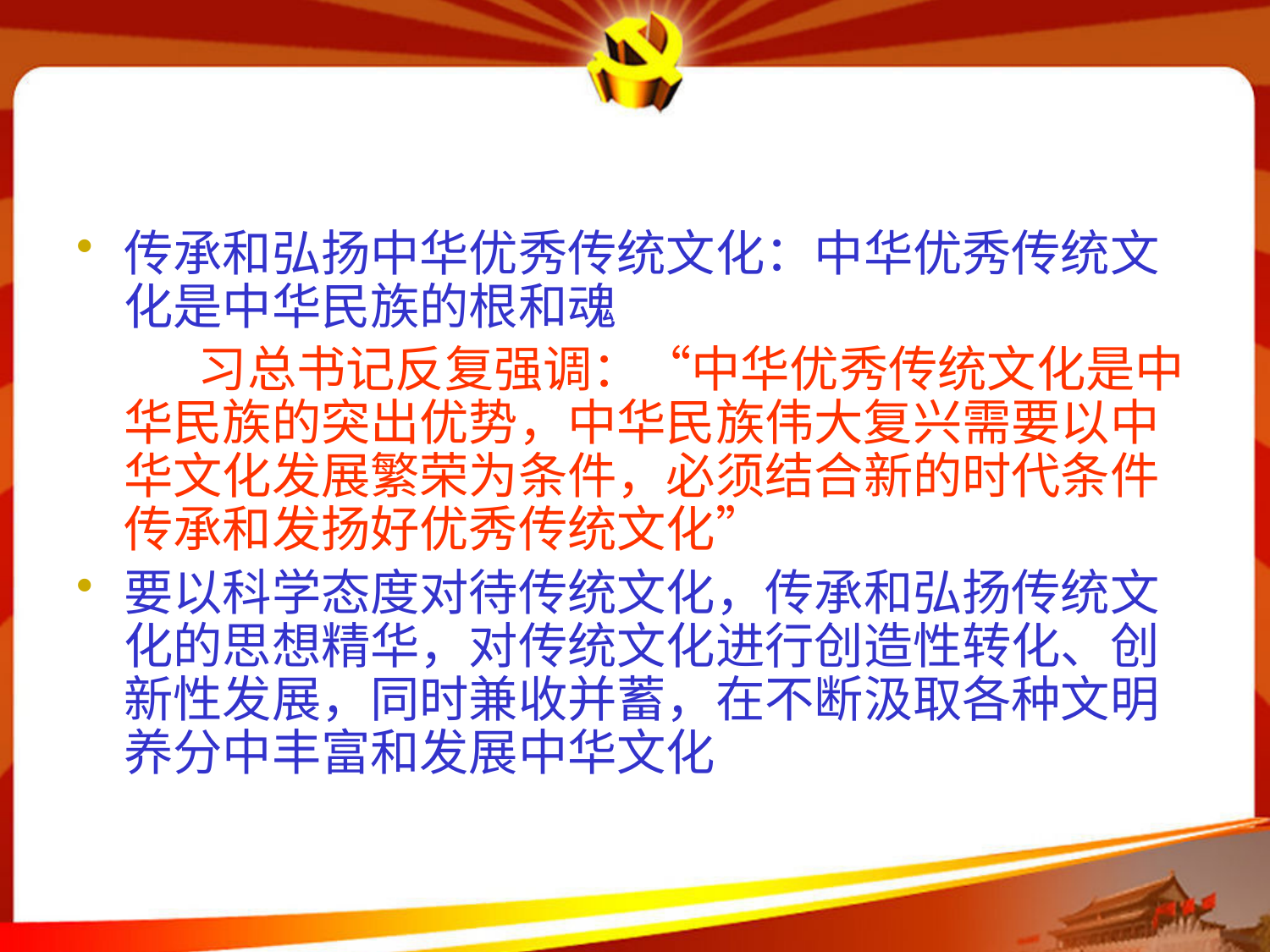

#
传承和弘扬中华优秀传统文化：中华优秀传统文化是中华民族的根和魂
          习总书记反复强调：“中华优秀传统文化是中华民族的突出优势，中华民族伟大复兴需要以中华文化发展繁荣为条件，必须结合新的时代条件传承和发扬好优秀传统文化”
要以科学态度对待传统文化，传承和弘扬传统文化的思想精华，对传统文化进行创造性转化、创新性发展，同时兼收并蓄，在不断汲取各种文明养分中丰富和发展中华文化